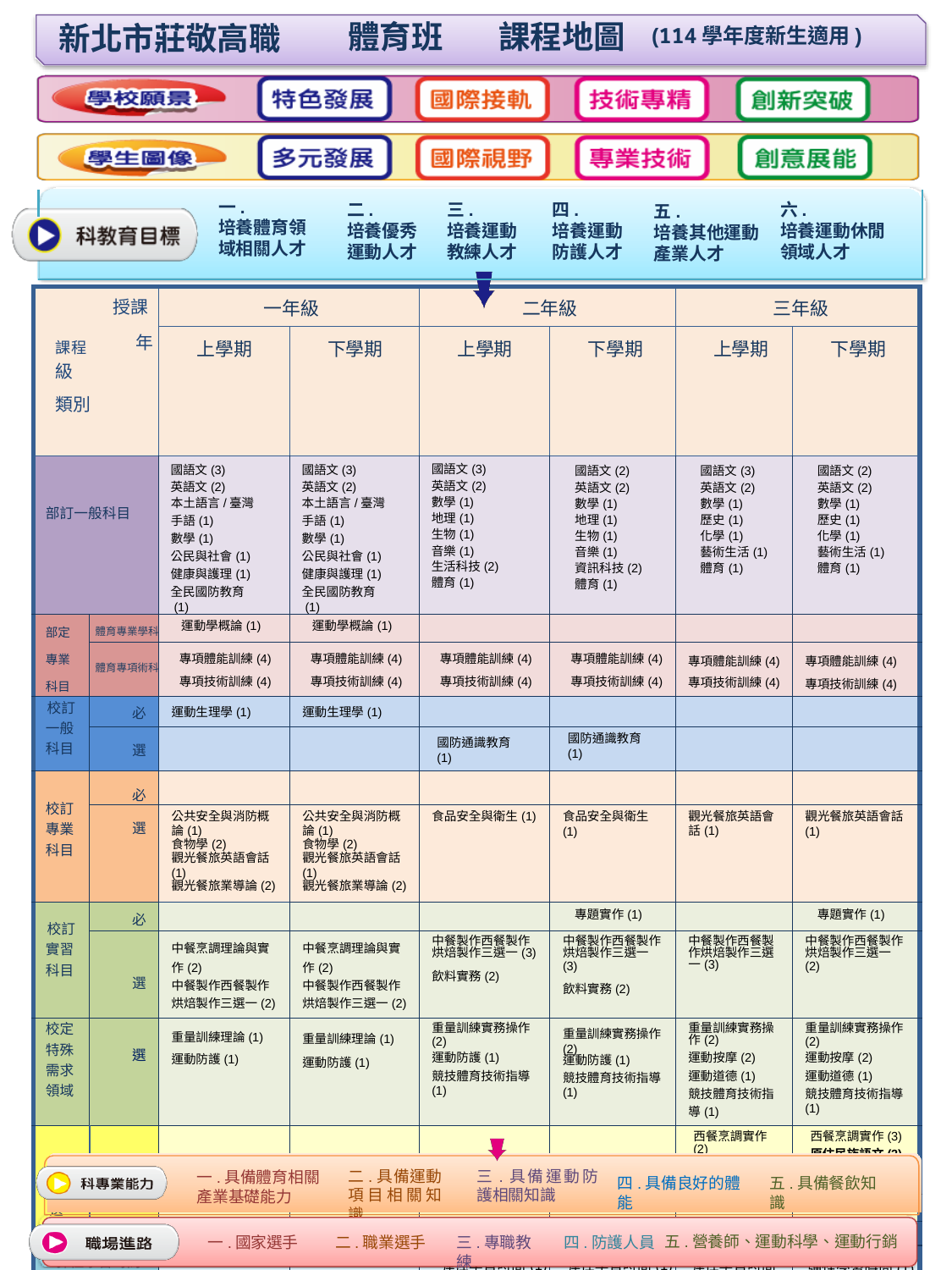

體育班

課程地圖
新北市莊敬高職
(114學年度新生適用)

一.
培養體育領域相關人才

二.
培養優秀
運動人才
三.
培養運動
教練人才
四.
培養運動
防護人才
六.
培養運動休閒
領域人才
五.
培養其他運動
產業人才

| 授課 課程 年級 類別 |  | 一年級 |  | 二年級 |  | 三年級 |  |
| --- | --- | --- | --- | --- | --- | --- | --- |
|  |  | 上學期 | 下學期 | 上學期 | 下學期 | 上學期 | 下學期 |
| 部訂一般科目 |  | 國語文(3) 英語文(2) 本土語言/臺灣手語(1) 數學(1) 公民與社會(1) 健康與護理(1) 全民國防教育(1) | 國語文(3) 英語文(2) 本土語言/臺灣手語(1) 數學(1) 公民與社會(1) 健康與護理(1) 全民國防教育(1) | 國語文(3) 英語文(2) 數學(1) 地理(1) 生物(1) 音樂(1) 生活科技(2) 體育(1) | 國語文(2) 英語文(2) 數學(1) 地理(1) 生物(1) 音樂(1) 資訊科技(2) 體育(1) | 國語文(3) 英語文(2) 數學(1) 歷史(1) 化學(1) 藝術生活(1) 體育(1) | 國語文(2) 英語文(2) 數學(1) 歷史(1) 化學(1) 藝術生活(1) 體育(1) |
| 部定 專業 科目 | 體育專業學科 | 運動學概論(1) | 運動學概論(1) |  |  |  |  |
|  | 體育專項術科 | 專項體能訓練(4) 專項技術訓練(4) | 專項體能訓練(4) 專項技術訓練(4) | 專項體能訓練(4) 專項技術訓練(4) | 專項體能訓練(4) 專項技術訓練(4) | 專項體能訓練(4) 專項技術訓練(4) | 專項體能訓練(4) 專項技術訓練(4) |
| 校訂 一般 科目 | 必 | 運動生理學(1) | 運動生理學(1) |  |  |  |  |
|  | 選 |  |  | 國防通識教育(1) | 國防通識教育(1) |  |  |
| 校訂 專業 科目 | 必 |  |  |  |  |  |  |
|  | 選 | 公共安全與消防概論(1) 食物學(2) 觀光餐旅英語會話(1) 觀光餐旅業導論(2) | 公共安全與消防概論(1) 食物學(2) 觀光餐旅英語會話(1) 觀光餐旅業導論(2) | 食品安全與衛生(1) | 食品安全與衛生(1) | 觀光餐旅英語會話(1) | 觀光餐旅英語會話(1) |
| 校訂 實習 科目 | 必 |  |  |  | 專題實作(1) |  | 專題實作(1) |
|  | 選 | 中餐烹調理論與實作(2) 中餐製作西餐製作烘焙製作三選一(2) | 中餐烹調理論與實作(2) 中餐製作西餐製作烘焙製作三選一(2) | 中餐製作西餐製作烘焙製作三選一(3) 飲料實務(2) | 中餐製作西餐製作烘焙製作三選一(3) 飲料實務(2) | 中餐製作西餐製作烘焙製作三選一(3) | 中餐製作西餐製作 烘焙製作三選一(2) |
| 校定 特殊 需求 領域 | 選 | 重量訓練理論(1) 運動防護(1) | 重量訓練理論(1) 運動防護(1) | 重量訓練實務操作(2) 運動防護(1) 競技體育技術指導(1) | 重量訓練實務操作(2) 運動防護(1) 競技體育技術指導(1) | 重量訓練實務操作(2) 運動按摩(2) 運動道德(1) 競技體育技術指導(1) | 重量訓練實務操作(2) 運動按摩(2) 運動道德(1) 競技體育技術指導(1) |
| 多 元 選 修 | 同科單班 |  |  |  |  | 西餐烹調實作(2) 原住民族語文(2) | 西餐烹調實作(3) 原住民族語文(3) |
|  | 同群跨科 |  |  |  |  |  |  |
|  | 同校跨群 |  |  |  |  |  |  |
| 彈性學習時間 |  |  |  | 彈性學習時間(1) | 彈性學習時間(1) | 彈性學習時間(1) | 彈性學習時間(1) |
| 團體活動時間 |  | 團體活動時間(3) | 團體活動時間(3) | 團體活動時間(3) | 團體活動時間(3) | 團體活動時間(3) | 團體活動時間(3) |

一.具備體育相關產業基礎能力
二.具備運動項目相關知識
三.具備運動防護相關知識
四.具備良好的體能
五.具備餐飲知識

五.營養師、運動科學、運動行銷
三.專職教練
一.國家選手
二.職業選手
四.防護人員